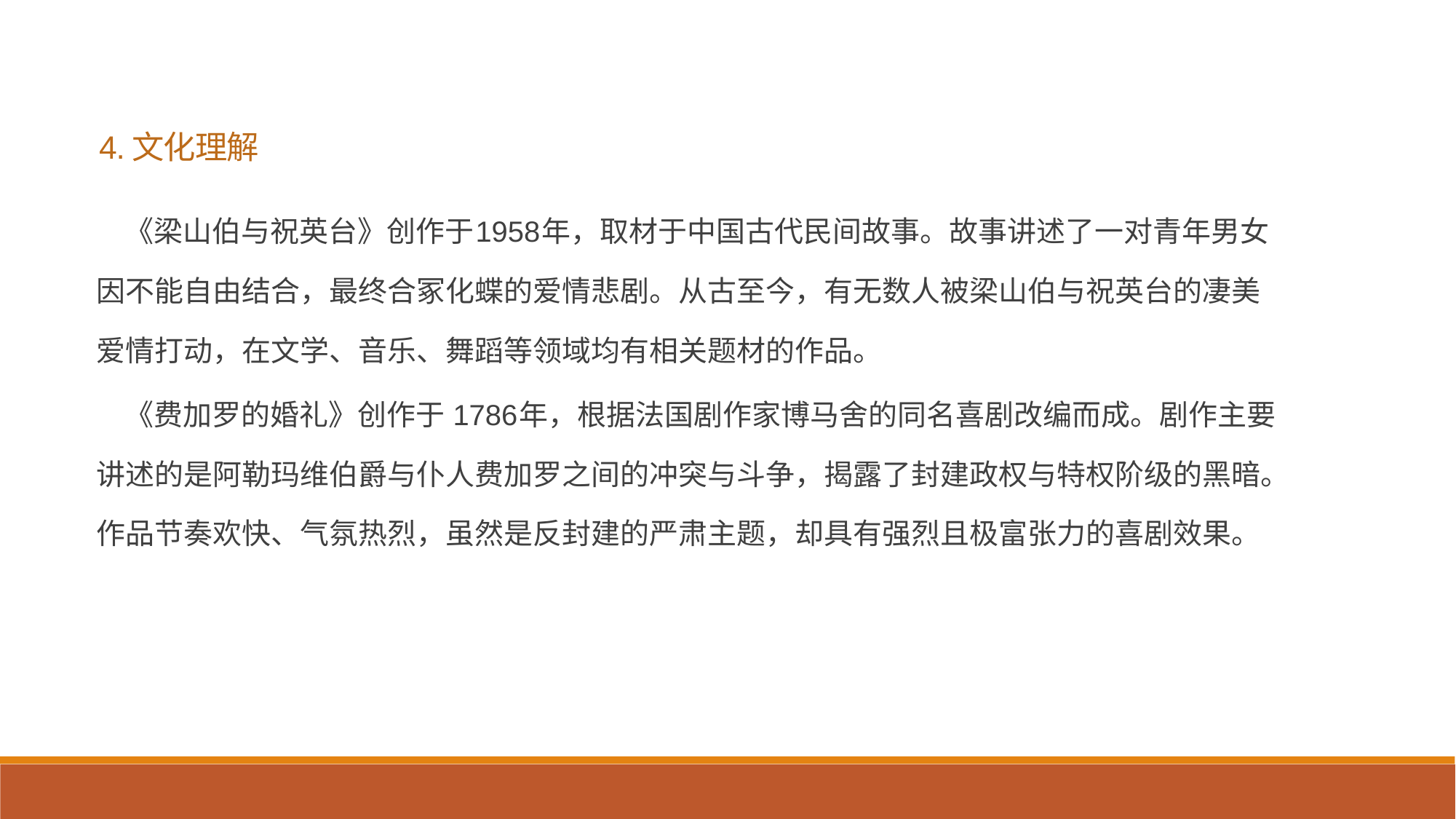

4.文化理解
    《梁山伯与祝英台》创作于1958年，取材于中国古代民间故事。故事讲述了一对青年男女因不能自由结合，最终合冢化蝶的爱情悲剧。从古至今，有无数人被梁山伯与祝英台的凄美爱情打动，在文学、音乐、舞蹈等领域均有相关题材的作品。
    《费加罗的婚礼》创作于 1786年，根据法国剧作家博马舍的同名喜剧改编而成。剧作主要讲述的是阿勒玛维伯爵与仆人费加罗之间的冲突与斗争，揭露了封建政权与特权阶级的黑暗。作品节奏欢快、气氛热烈，虽然是反封建的严肃主题，却具有强烈且极富张力的喜剧效果。